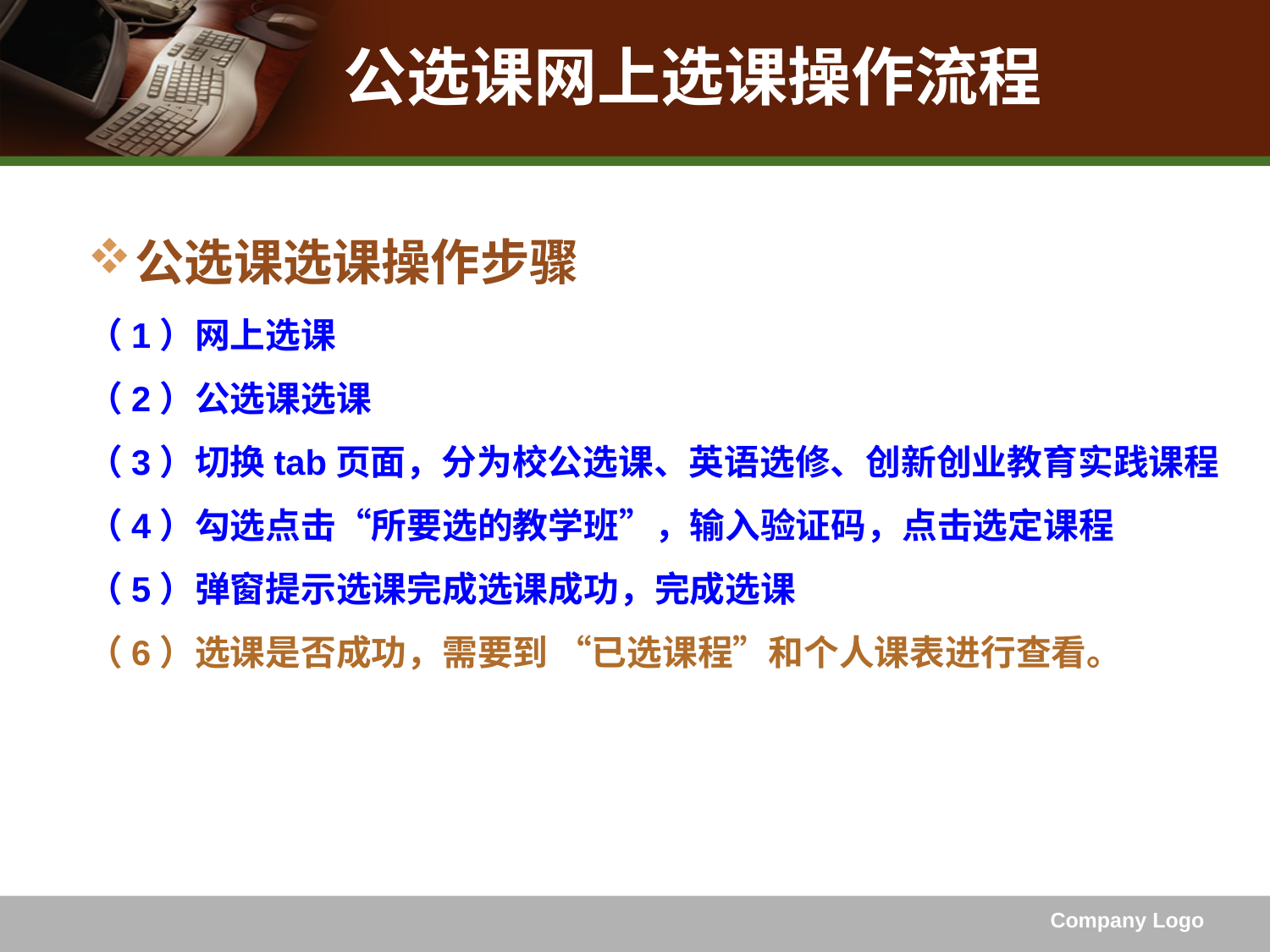

# 公选课网上选课操作流程
公选课选课操作步骤
（1）网上选课
（2）公选课选课
（3）切换tab页面，分为校公选课、英语选修、创新创业教育实践课程
（4）勾选点击“所要选的教学班”，输入验证码，点击选定课程
（5）弹窗提示选课完成选课成功，完成选课
（6）选课是否成功，需要到 “已选课程”和个人课表进行查看。
Company Logo